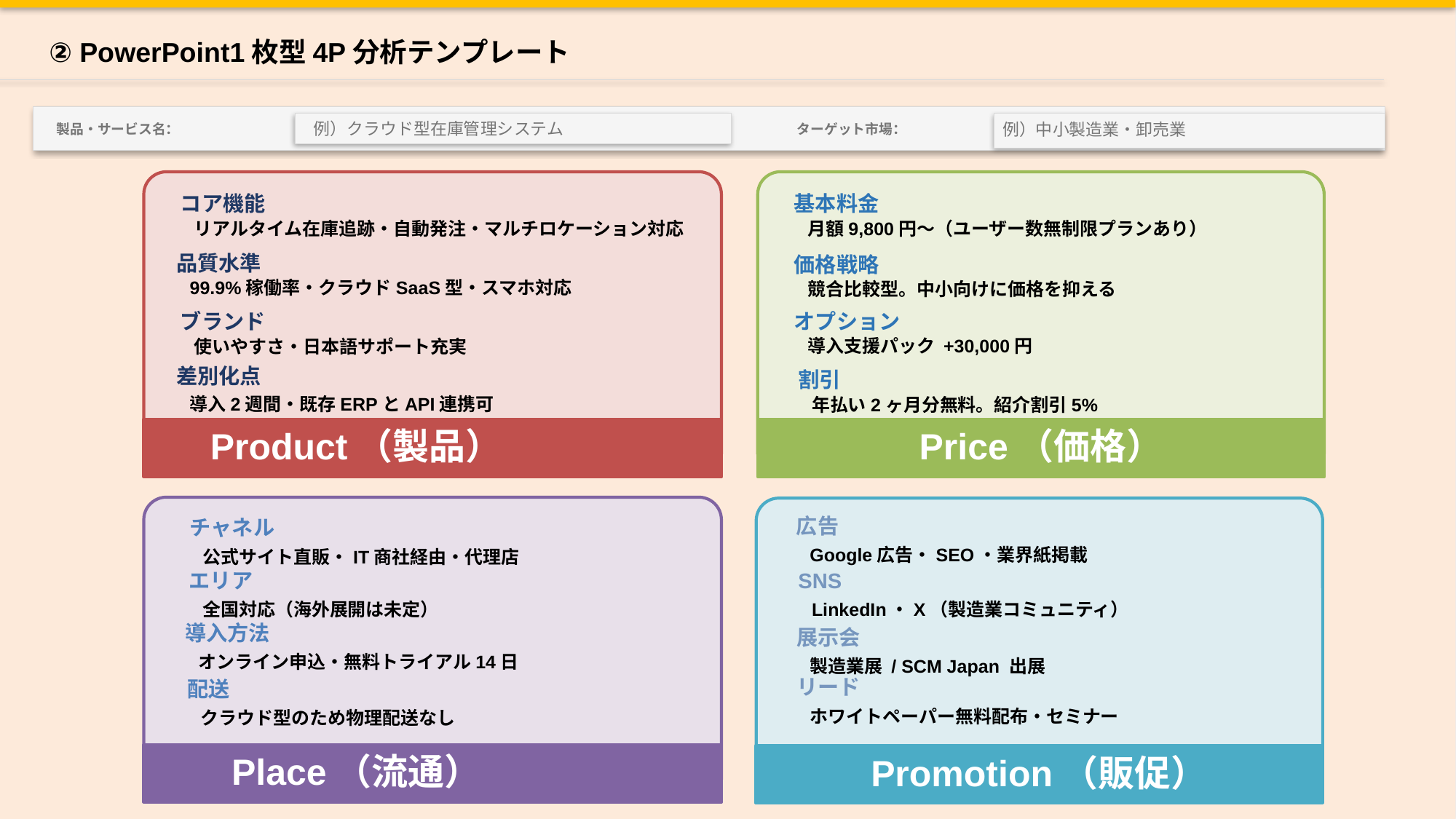

② PowerPoint1枚型4P分析テンプレート

例）クラウド型在庫管理システム

例）中小製造業・卸売業
製品・サービス名：
ターゲット市場：

Product（製品）
Price（価格）

Place（流通）
Promotion（販促）
コア機能
基本料金
リアルタイム在庫追跡・自動発注・マルチロケーション対応
月額9,800円〜（ユーザー数無制限プランあり）
品質水準
価格戦略
99.9%稼働率・クラウドSaaS型・スマホ対応
競合比較型。中小向けに価格を抑える
オプション
ブランド
導入支援パック +30,000円
使いやすさ・日本語サポート充実
差別化点
割引
導入2週間・既存ERPとAPI連携可
年払い2ヶ月分無料。紹介割引5%
広告
チャネル
Google広告・SEO・業界紙掲載
公式サイト直販・IT商社経由・代理店
SNS
エリア
LinkedIn・X（製造業コミュニティ）
全国対応（海外展開は未定）
導入方法
展示会
オンライン申込・無料トライアル14日
製造業展 / SCM Japan 出展
リード
配送
ホワイトペーパー無料配布・セミナー
クラウド型のため物理配送なし